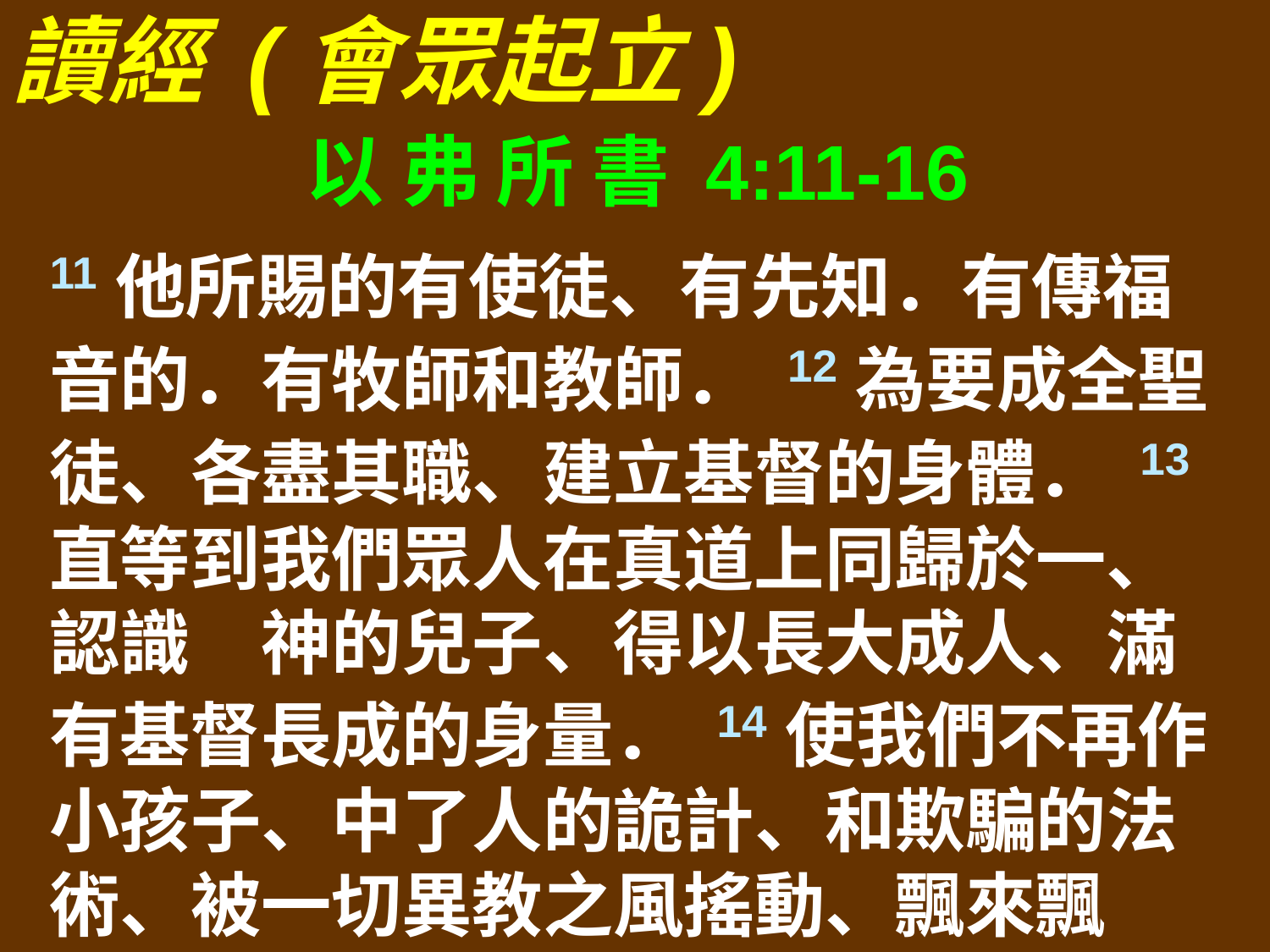

讀經 (會眾起立)
以 弗 所 書 4:11-16
11他所賜的有使徒、有先知．有傳福音的．有牧師和教師． 12為要成全聖徒、各盡其職、建立基督的身體． 13直等到我們眾人在真道上同歸於一、認識　神的兒子、得以長大成人、滿有基督長成的身量． 14使我們不再作小孩子、中了人的詭計、和欺騙的法術、被一切異教之風搖動、飄來飄去、就隨從各樣的異端．